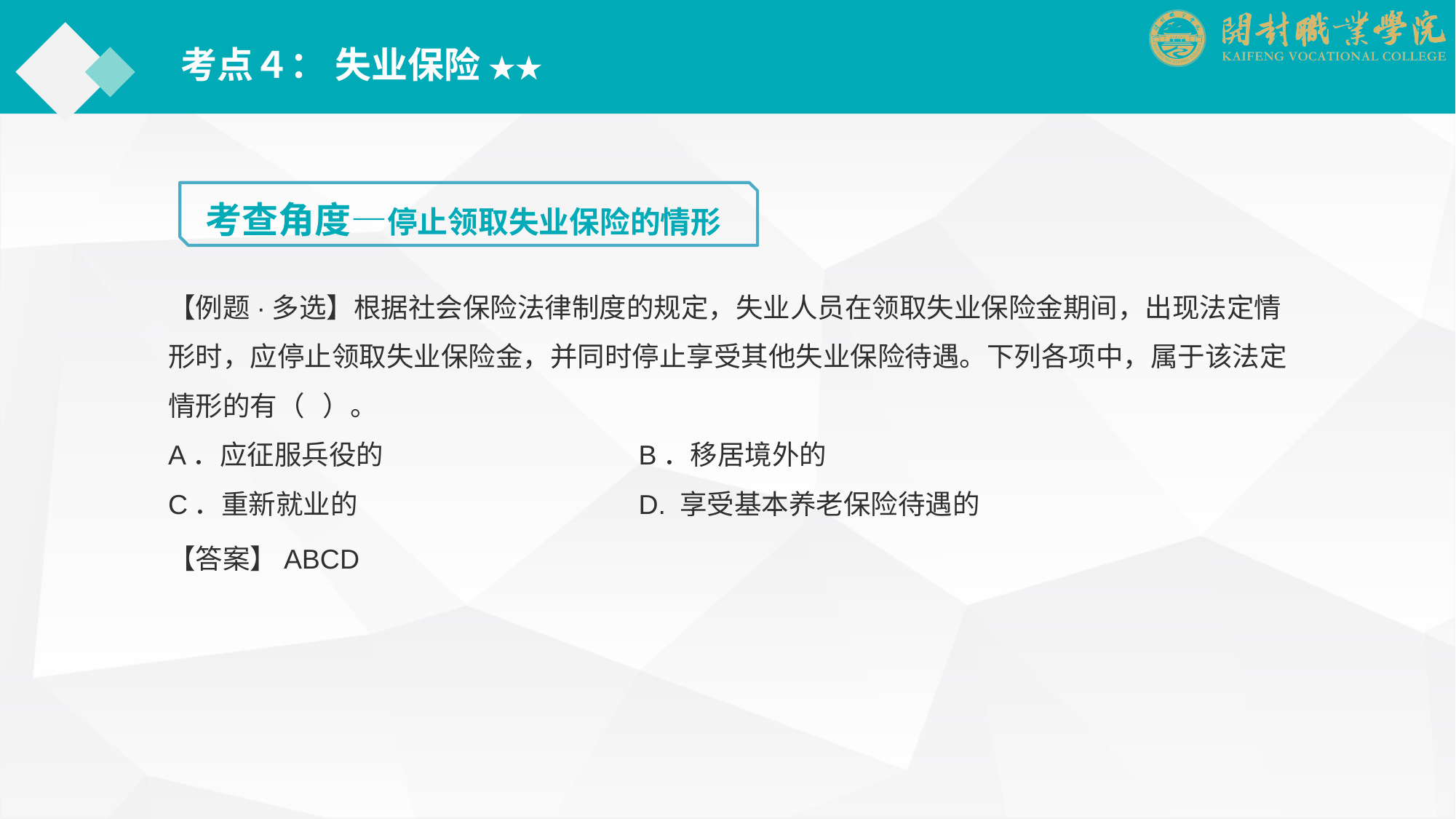

考点４： 失业保险 ★★

考查角度—停止领取失业保险的情形
【例题·多选】根据社会保险法律制度的规定，失业人员在领取失业保险金期间，出现法定情形时，应停止领取失业保险金，并同时停止享受其他失业保险待遇。下列各项中，属于该法定情形的有（   ）。
A．应征服兵役的	　　　　　　　　　B．移居境外的　　
C．重新就业的			　D. 享受基本养老保险待遇的
【答案】ABCD